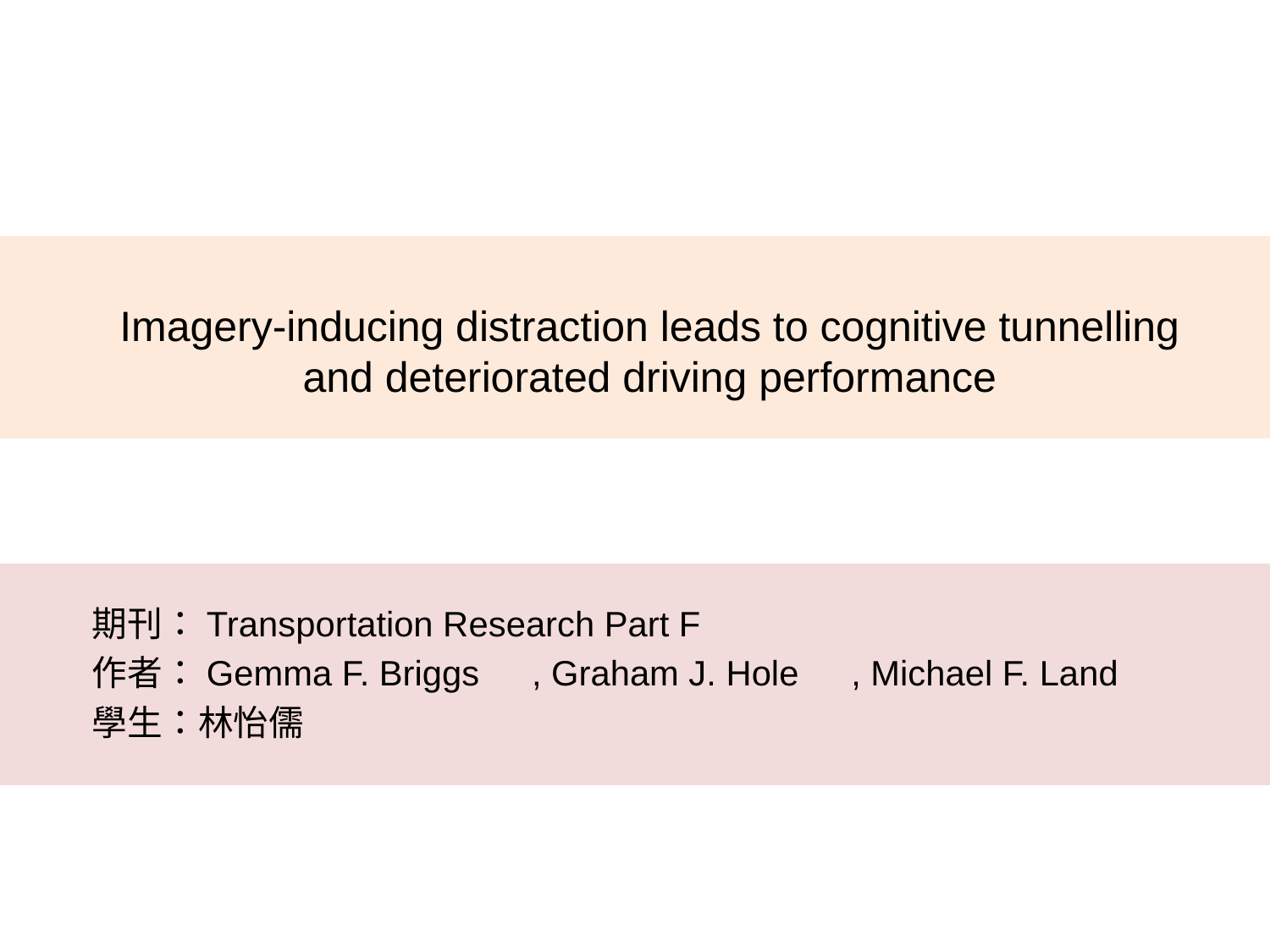

# Imagery-inducing distraction leads to cognitive tunnelling and deteriorated driving performance

期刊：Transportation Research Part F
作者：Gemma F. Briggs　, Graham J. Hole　, Michael F. Land
學生：林怡儒